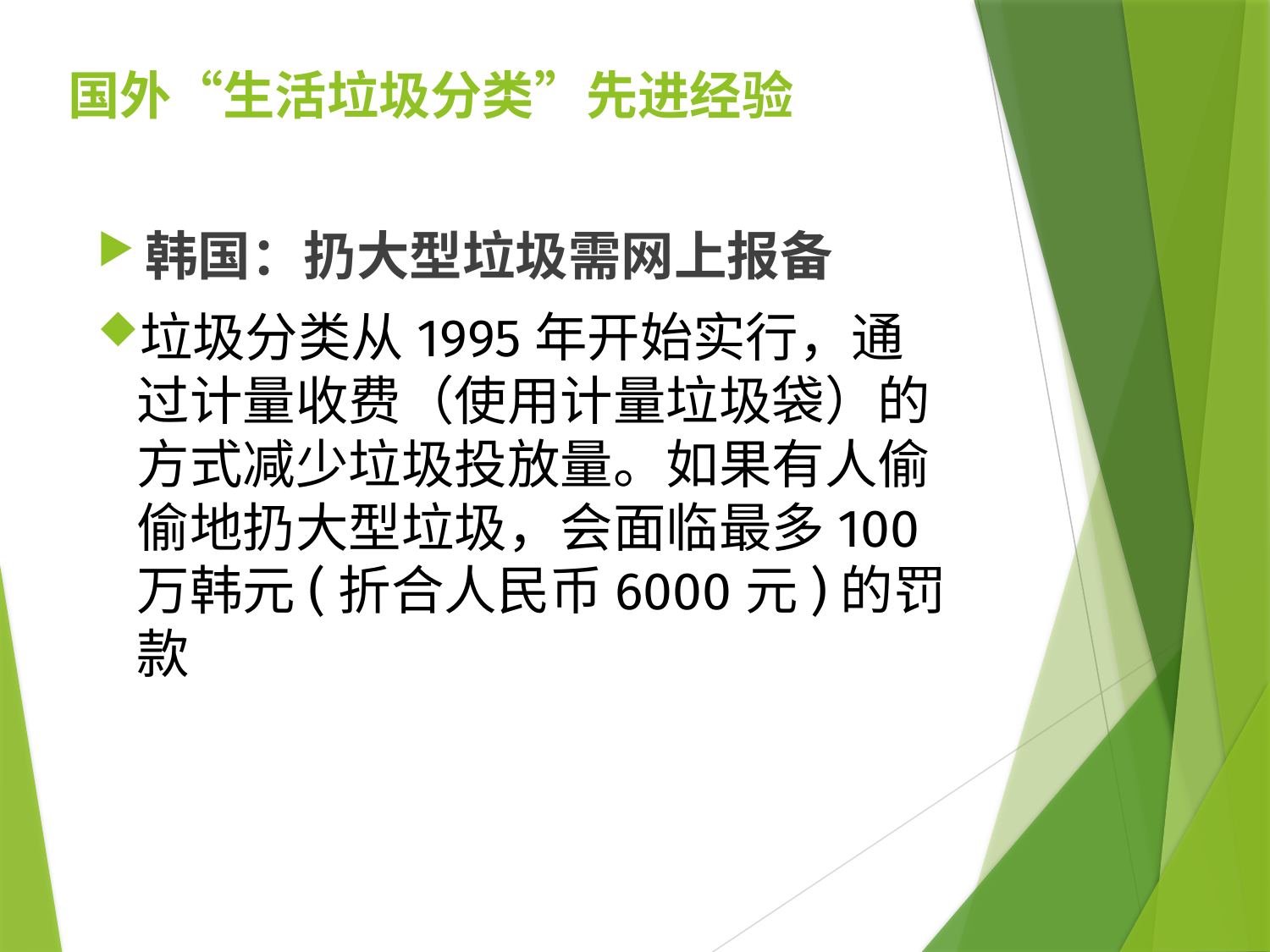

# 国外“生活垃圾分类”先进经验
韩国：扔大型垃圾需网上报备
垃圾分类从1995年开始实行，通过计量收费（使用计量垃圾袋）的方式减少垃圾投放量。如果有人偷偷地扔大型垃圾，会面临最多100万韩元(折合人民币6000元)的罚款